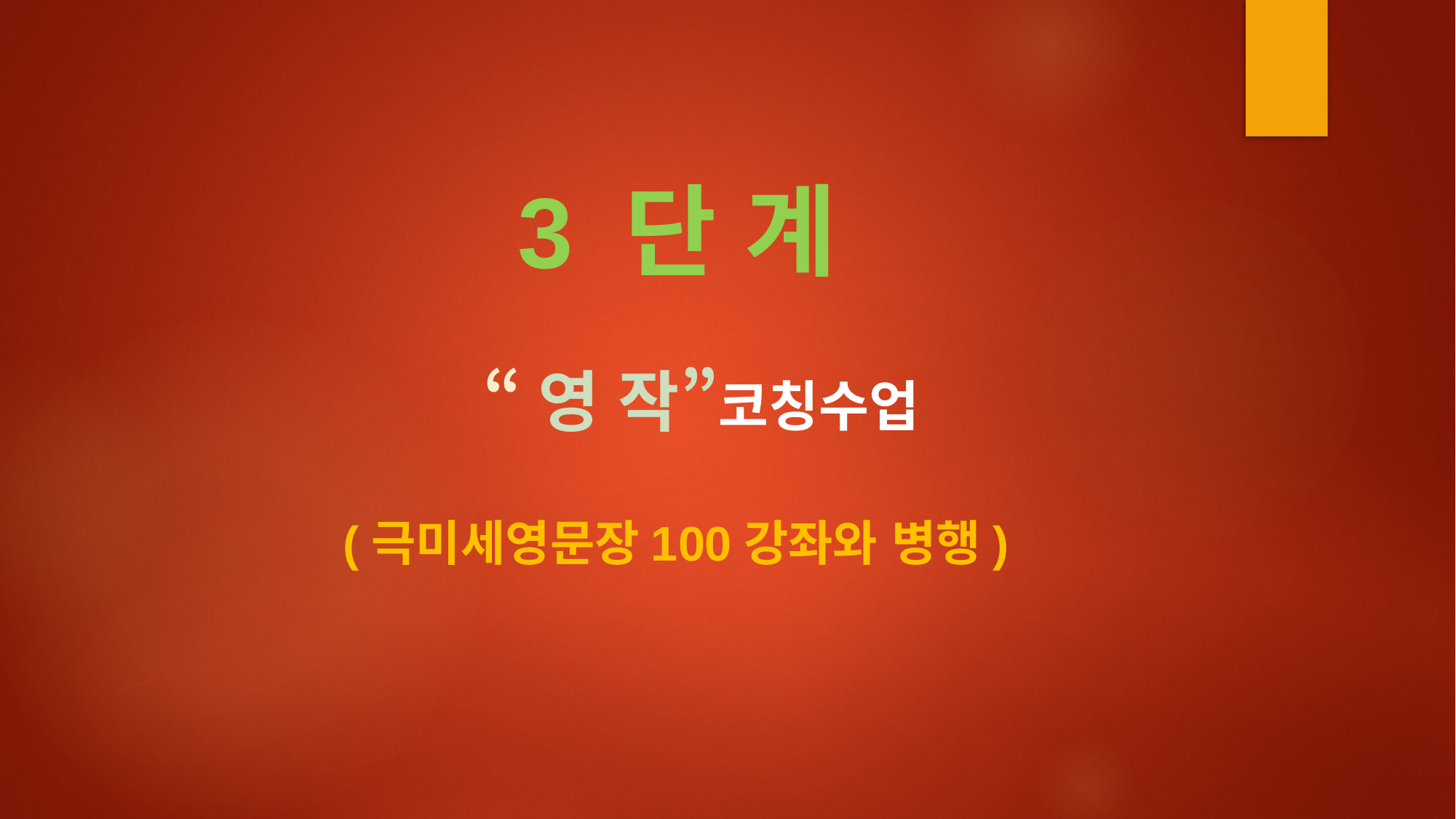

3 단 계

 “영 작”코칭수업

(극미세영문장100강좌와 병행)